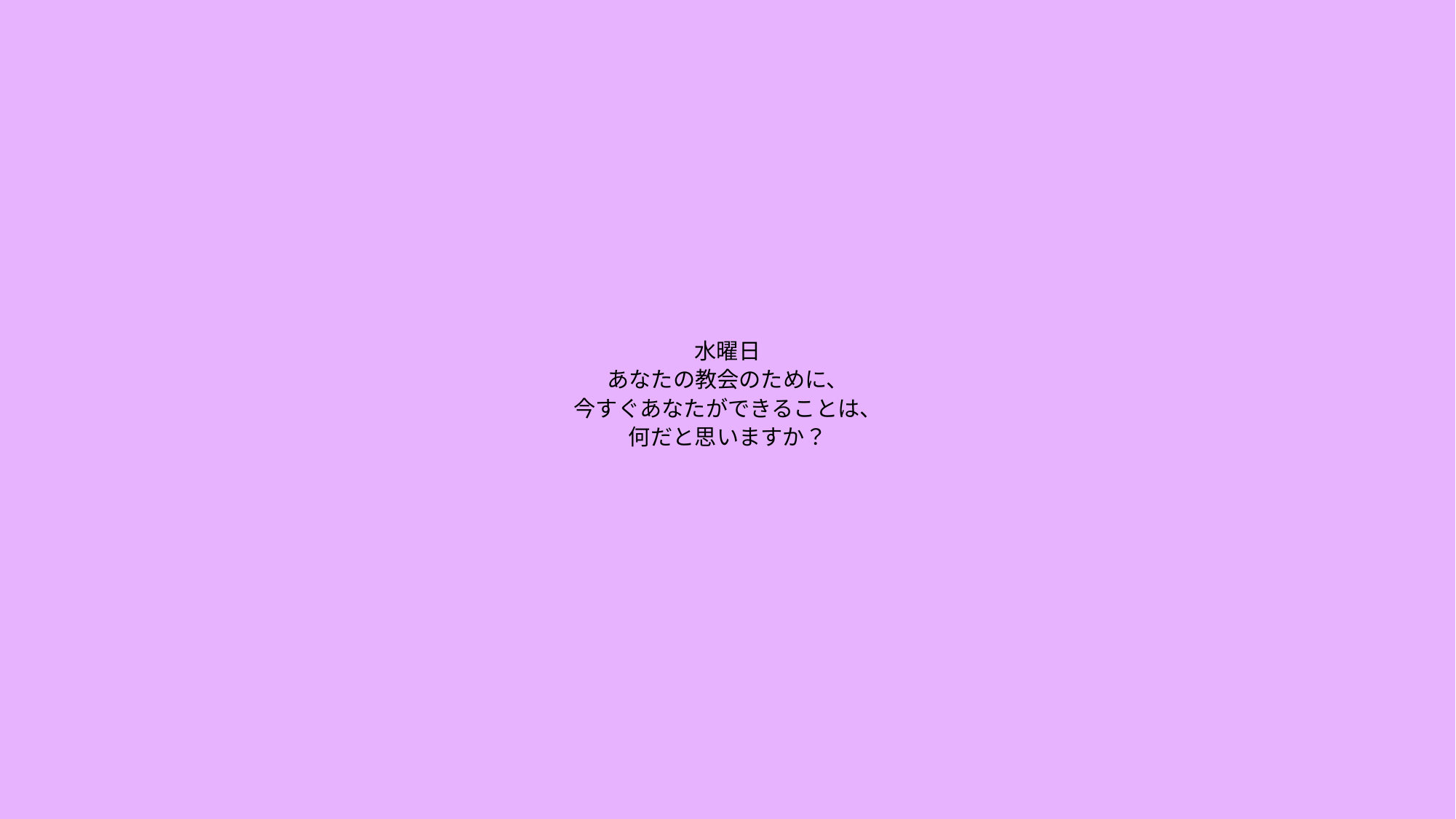

# 水曜日 あなたの教会のために、 今すぐあなたができることは、 何だと思いますか？